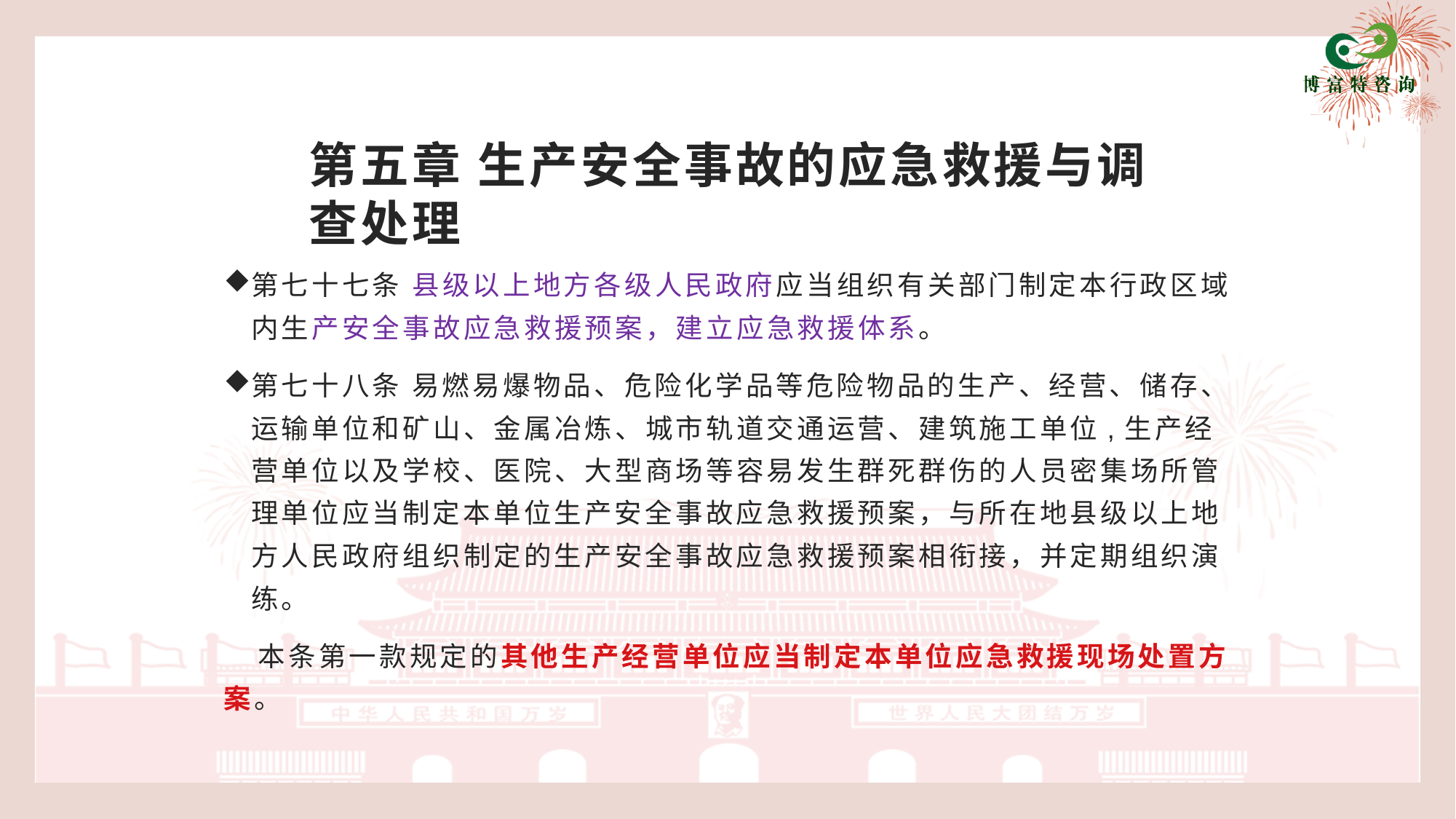

# 第五章 生产安全事故的应急救援与调查处理
第七十七条 县级以上地方各级人民政府应当组织有关部门制定本行政区域内生产安全事故应急救援预案，建立应急救援体系。
第七十八条 易燃易爆物品、危险化学品等危险物品的生产、经营、储存、运输单位和矿山、金属冶炼、城市轨道交通运营、建筑施工单位,生产经营单位以及学校、医院、大型商场等容易发生群死群伤的人员密集场所管理单位应当制定本单位生产安全事故应急救援预案，与所在地县级以上地方人民政府组织制定的生产安全事故应急救援预案相衔接，并定期组织演练。
   本条第一款规定的其他生产经营单位应当制定本单位应急救援现场处置方案。